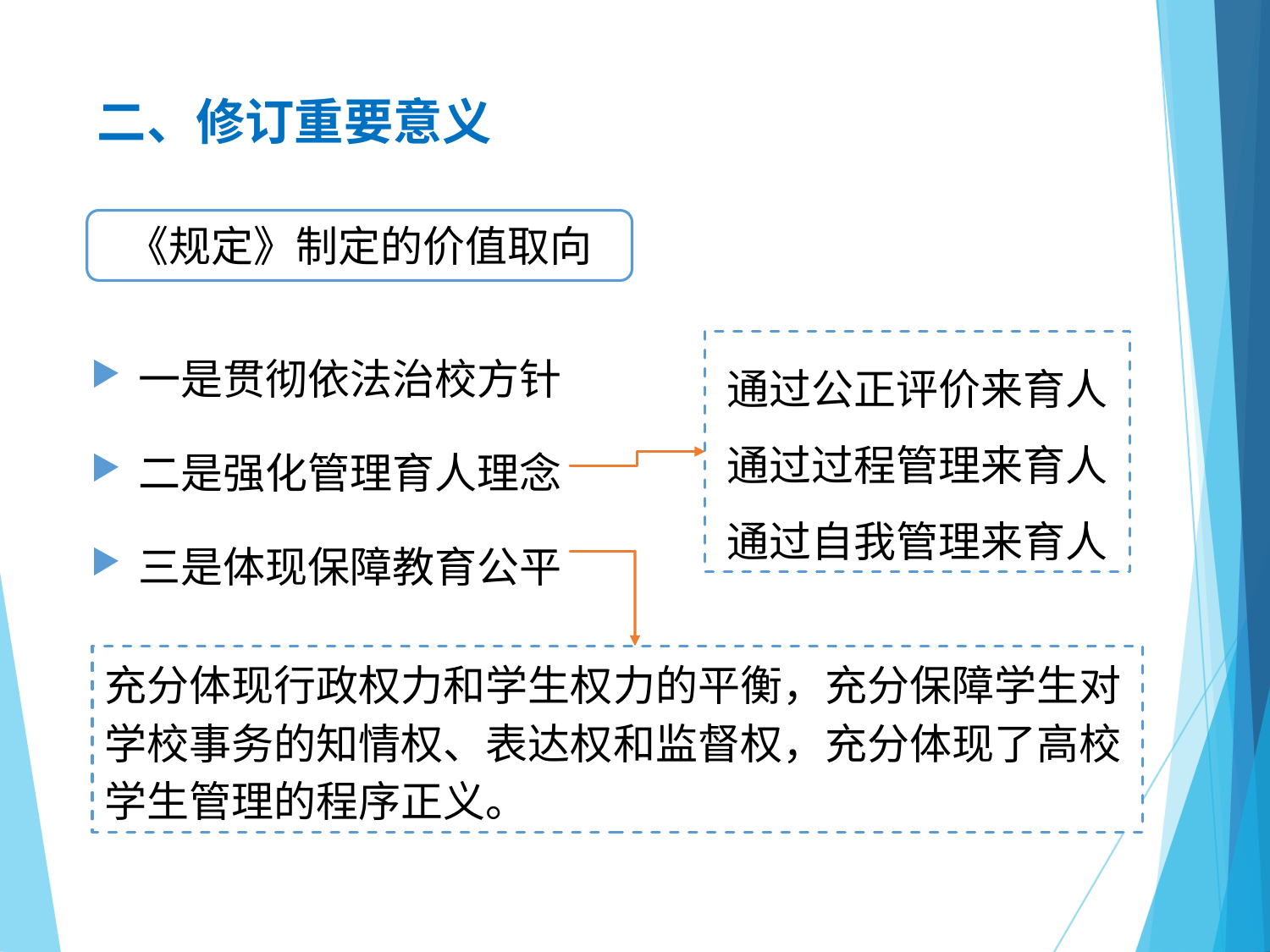

# 二、修订重要意义
《规定》制定的价值取向
一是贯彻依法治校方针
二是强化管理育人理念
三是体现保障教育公平
通过公正评价来育人
通过过程管理来育人
通过自我管理来育人
充分体现行政权力和学生权力的平衡，充分保障学生对学校事务的知情权、表达权和监督权，充分体现了高校学生管理的程序正义。